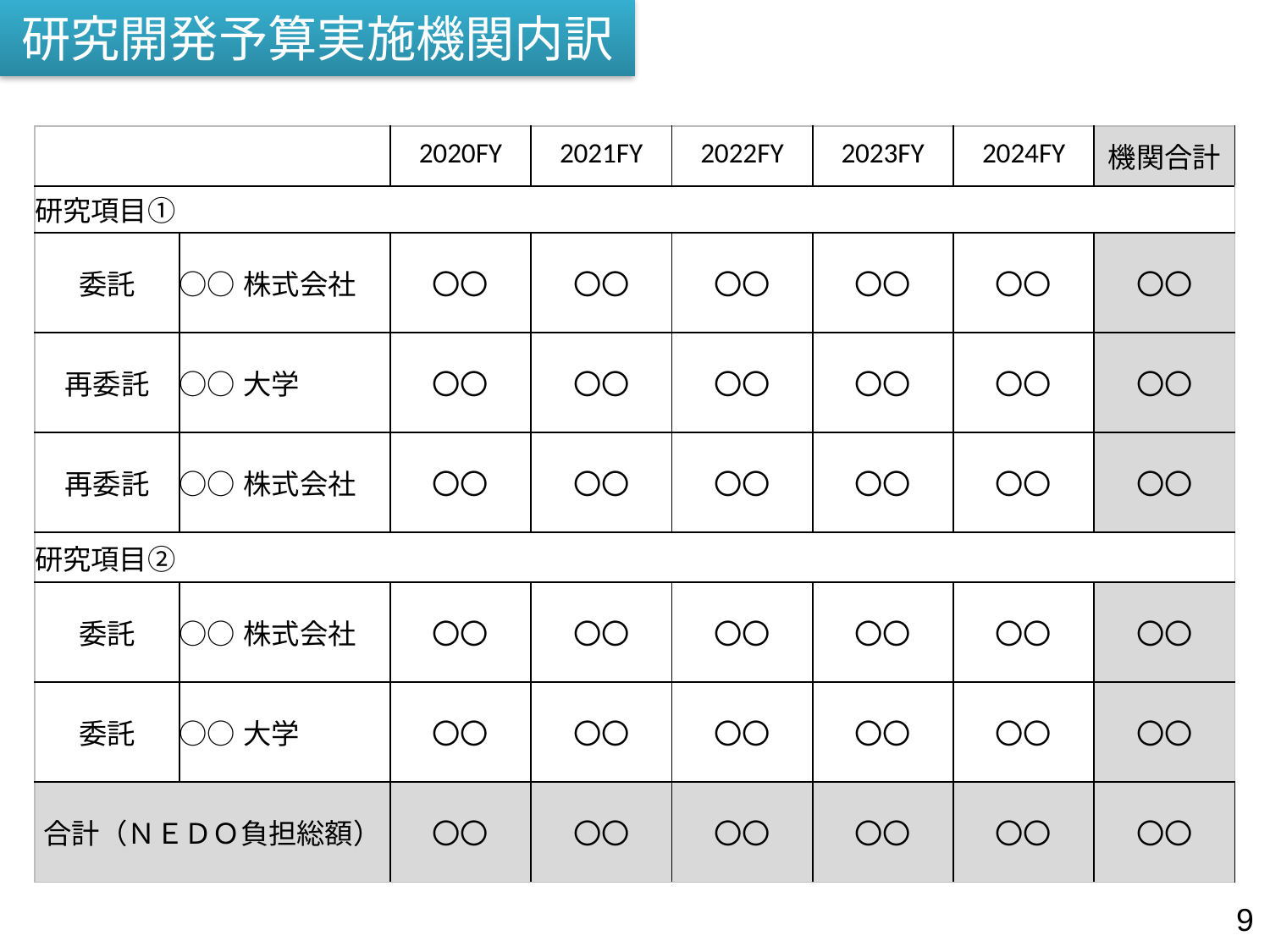

# 研究開発予算実施機関内訳
|  |  | 2020FY | 2021FY | 2022FY | 2023FY | 2024FY | 機関合計 |
| --- | --- | --- | --- | --- | --- | --- | --- |
| 研究項目① |  |  |  |  |  |  |  |
| 委託 | ○○株式会社 | 〇〇 | 〇〇 | 〇〇 | 〇〇 | 〇〇 | 〇〇 |
| 再委託 | ○○大学 | 〇〇 | 〇〇 | 〇〇 | 〇〇 | 〇〇 | 〇〇 |
| 再委託 | ○○株式会社 | 〇〇 | 〇〇 | 〇〇 | 〇〇 | 〇〇 | 〇〇 |
| 研究項目② |  |  |  |  |  |  |  |
| 委託 | ○○株式会社 | 〇〇 | 〇〇 | 〇〇 | 〇〇 | 〇〇 | 〇〇 |
| 委託 | ○○大学 | 〇〇 | 〇〇 | 〇〇 | 〇〇 | 〇〇 | 〇〇 |
| 合計（ＮＥＤＯ負担総額） |  | 〇〇 | 〇〇 | 〇〇 | 〇〇 | 〇〇 | 〇〇 |
9